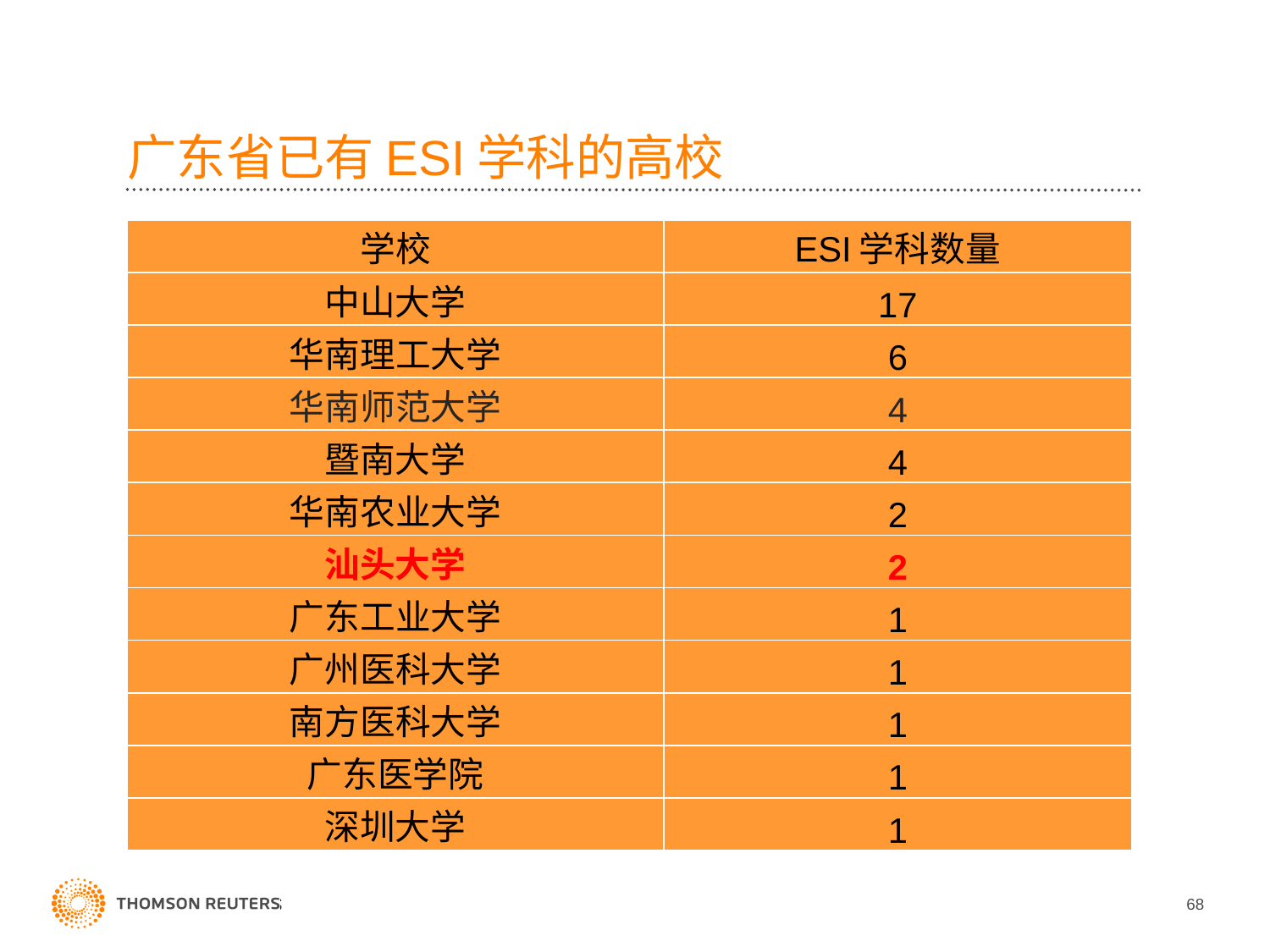

# 广东省已有ESI学科的高校
| 学校 | ESI学科数量 |
| --- | --- |
| 中山大学 | 17 |
| 华南理工大学 | 6 |
| 华南师范大学 | 4 |
| 暨南大学 | 4 |
| 华南农业大学 | 2 |
| 汕头大学 | 2 |
| 广东工业大学 | 1 |
| 广州医科大学 | 1 |
| 南方医科大学 | 1 |
| 广东医学院 | 1 |
| 深圳大学 | 1 |
68